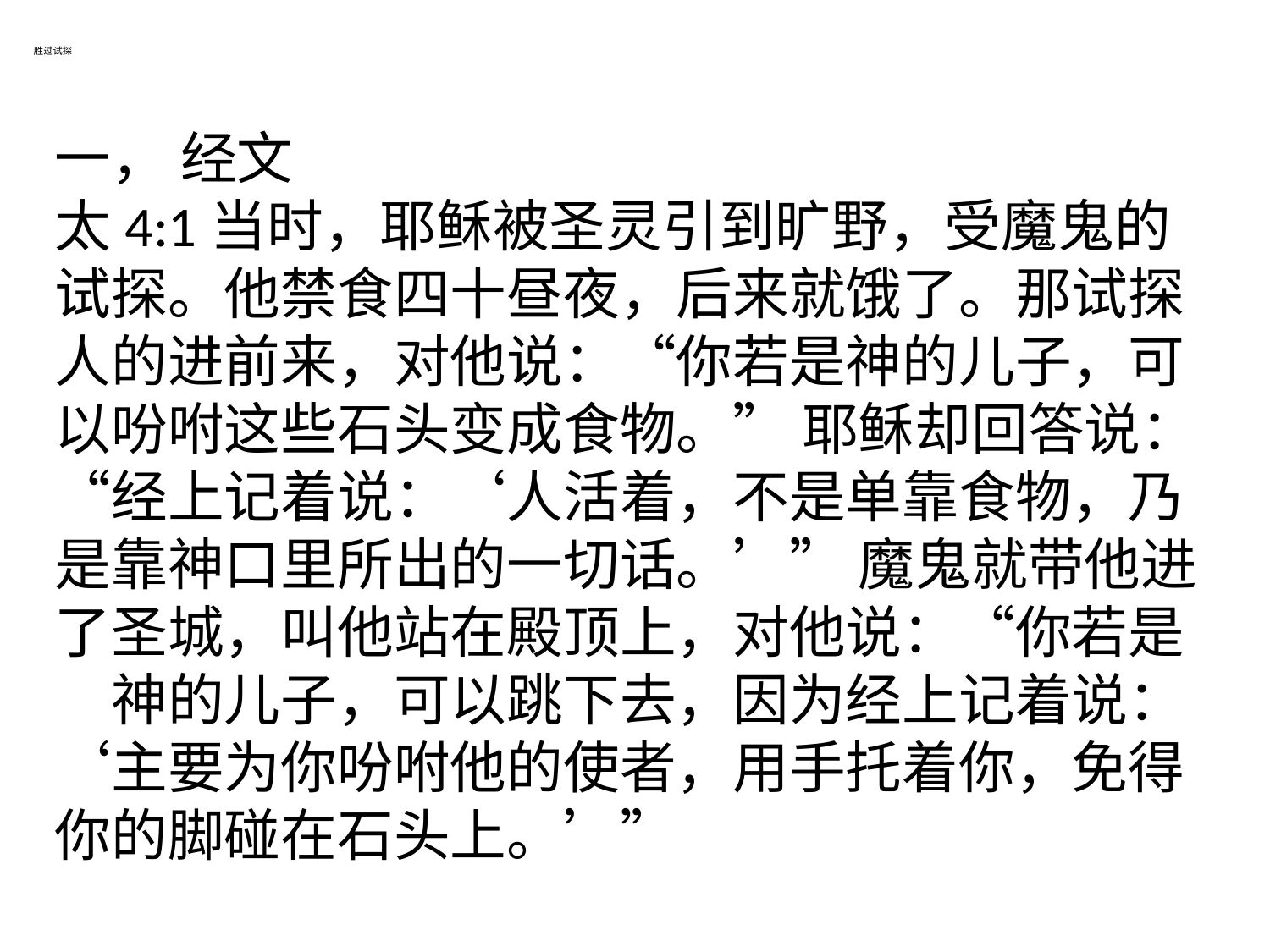

# 胜过试探
一， 经文
太4:1当时，耶稣被圣灵引到旷野，受魔鬼的试探。他禁食四十昼夜，后来就饿了。那试探人的进前来，对他说：“你若是神的儿子，可以吩咐这些石头变成食物。” 耶稣却回答说：“经上记着说：‘人活着，不是单靠食物，乃是靠神口里所出的一切话。’” 魔鬼就带他进了圣城，叫他站在殿顶上，对他说：“你若是　神的儿子，可以跳下去，因为经上记着说：‘主要为你吩咐他的使者，用手托着你，免得你的脚碰在石头上。’”